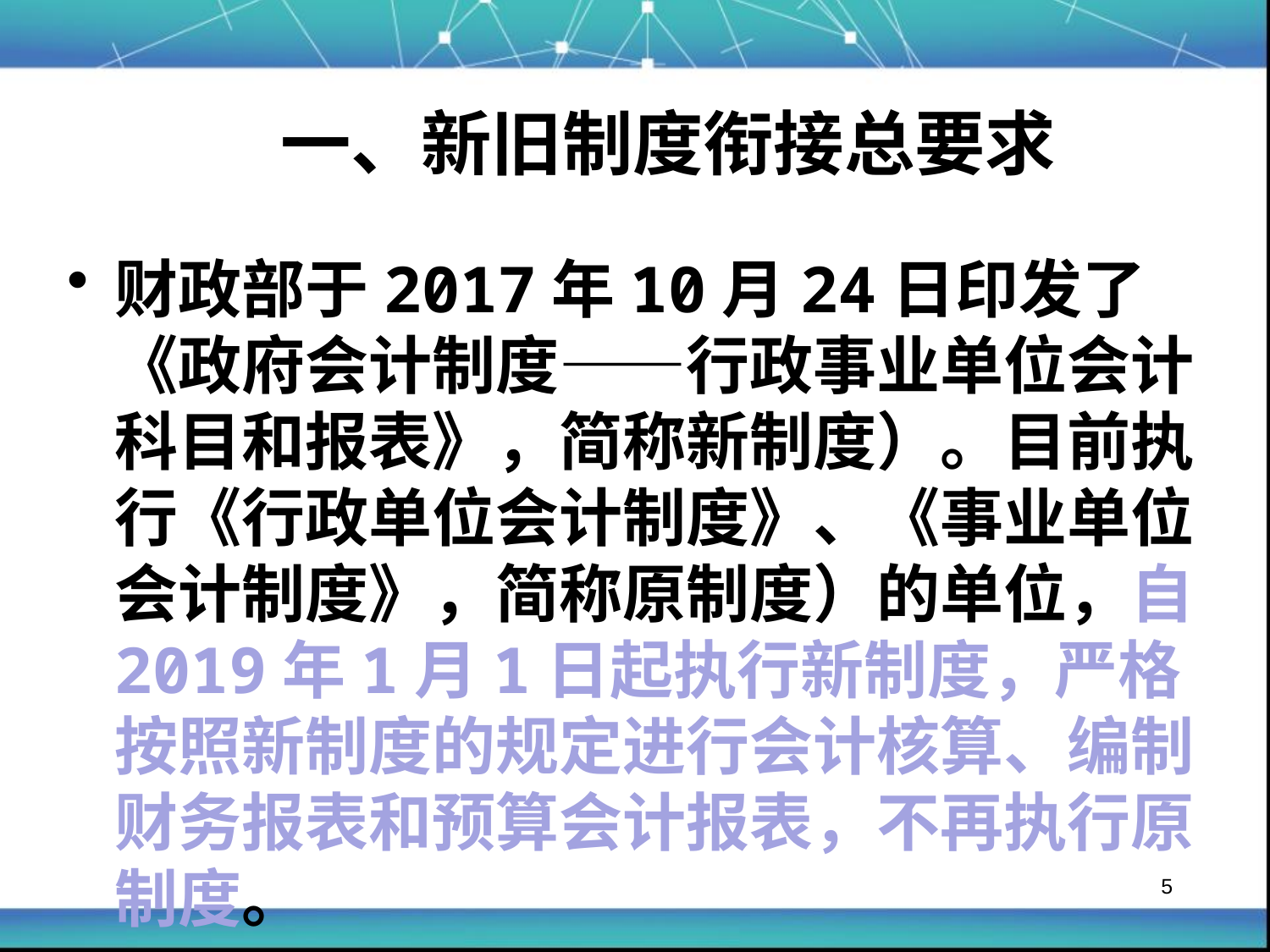

# 一、新旧制度衔接总要求
财政部于2017年10月24日印发了《政府会计制度——行政事业单位会计科目和报表》，简称新制度）。目前执行《行政单位会计制度》、《事业单位会计制度》，简称原制度）的单位，自2019年1月1日起执行新制度，严格按照新制度的规定进行会计核算、编制财务报表和预算会计报表，不再执行原制度。

5